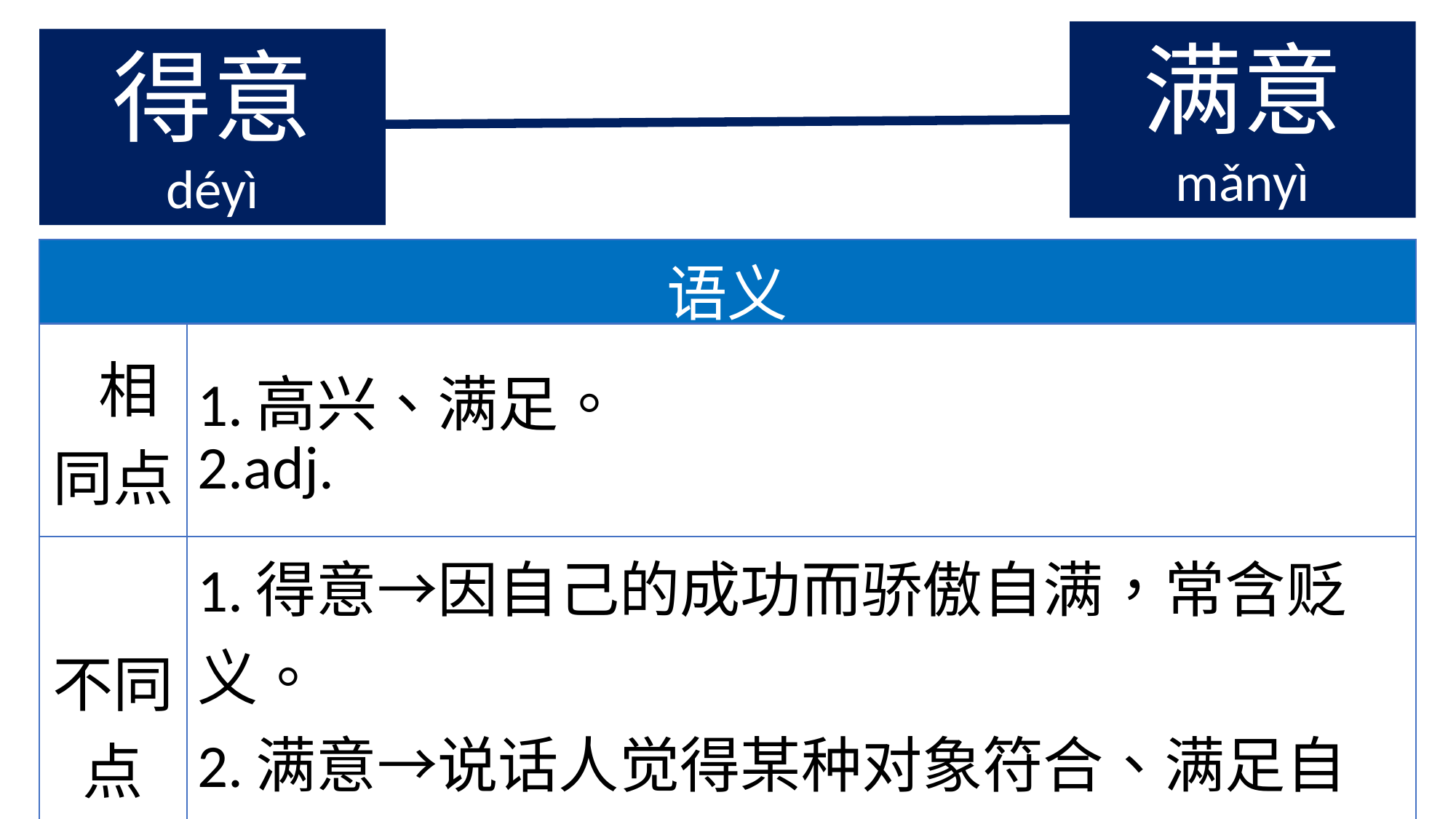

满意
mǎnyì
得意
déyì
| 语义 |  |
| --- | --- |
| 相同点 | 1.高兴、满足。 2.adj. |
| 不同点 | 1.得意→因自己的成功而骄傲自满，常含贬义。 2.满意→说话人觉得某种对象符合、满足自己 的心愿。 |